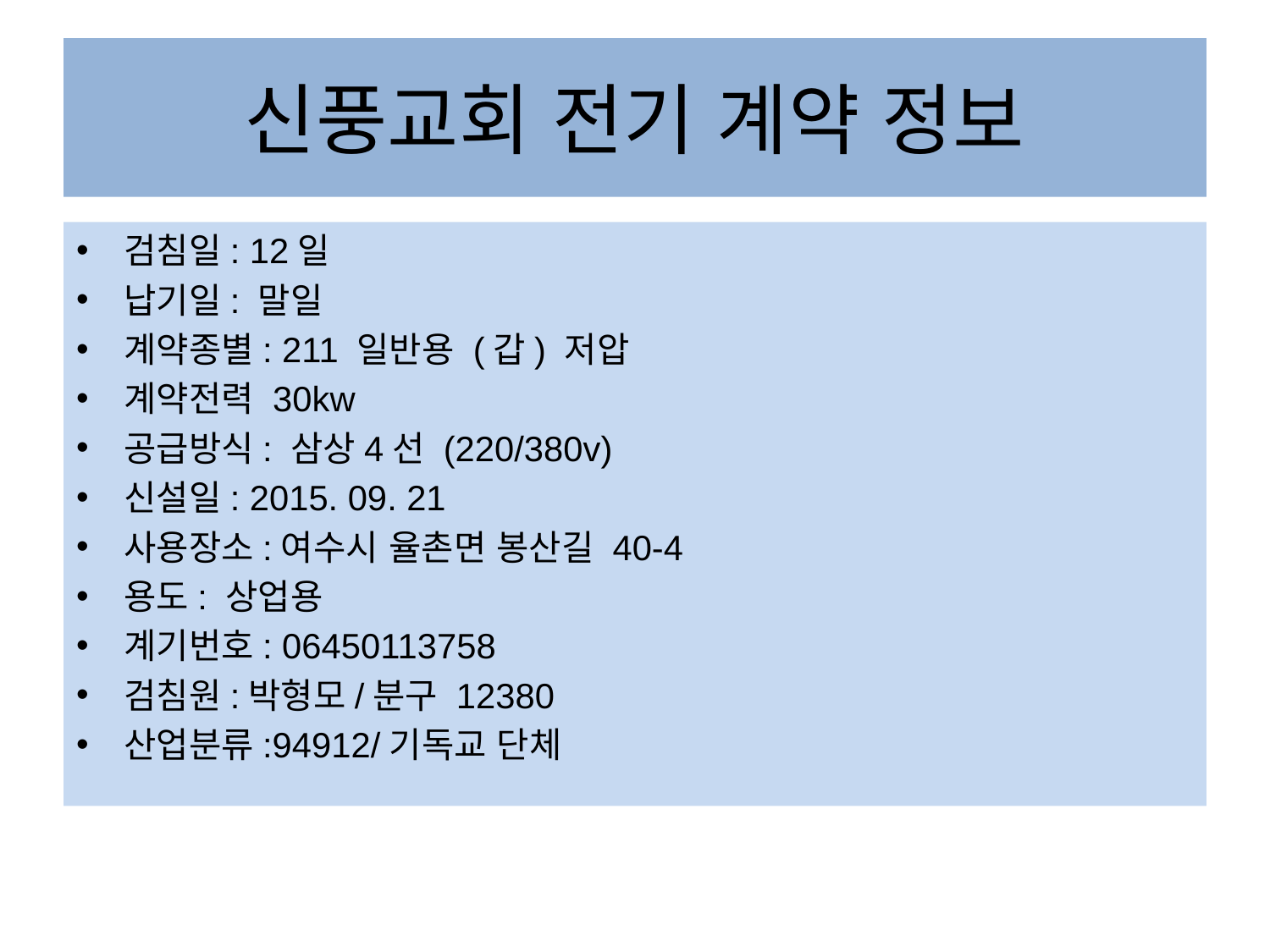

# 신풍교회 전기 계약 정보
검침일: 12일
납기일: 말일
계약종별: 211 일반용 (갑) 저압
계약전력 30kw
공급방식: 삼상4선 (220/380v)
신설일: 2015. 09. 21
사용장소:여수시 율촌면 봉산길 40-4
용도: 상업용
계기번호: 06450113758
검침원:박형모/분구 12380
산업분류:94912/기독교 단체